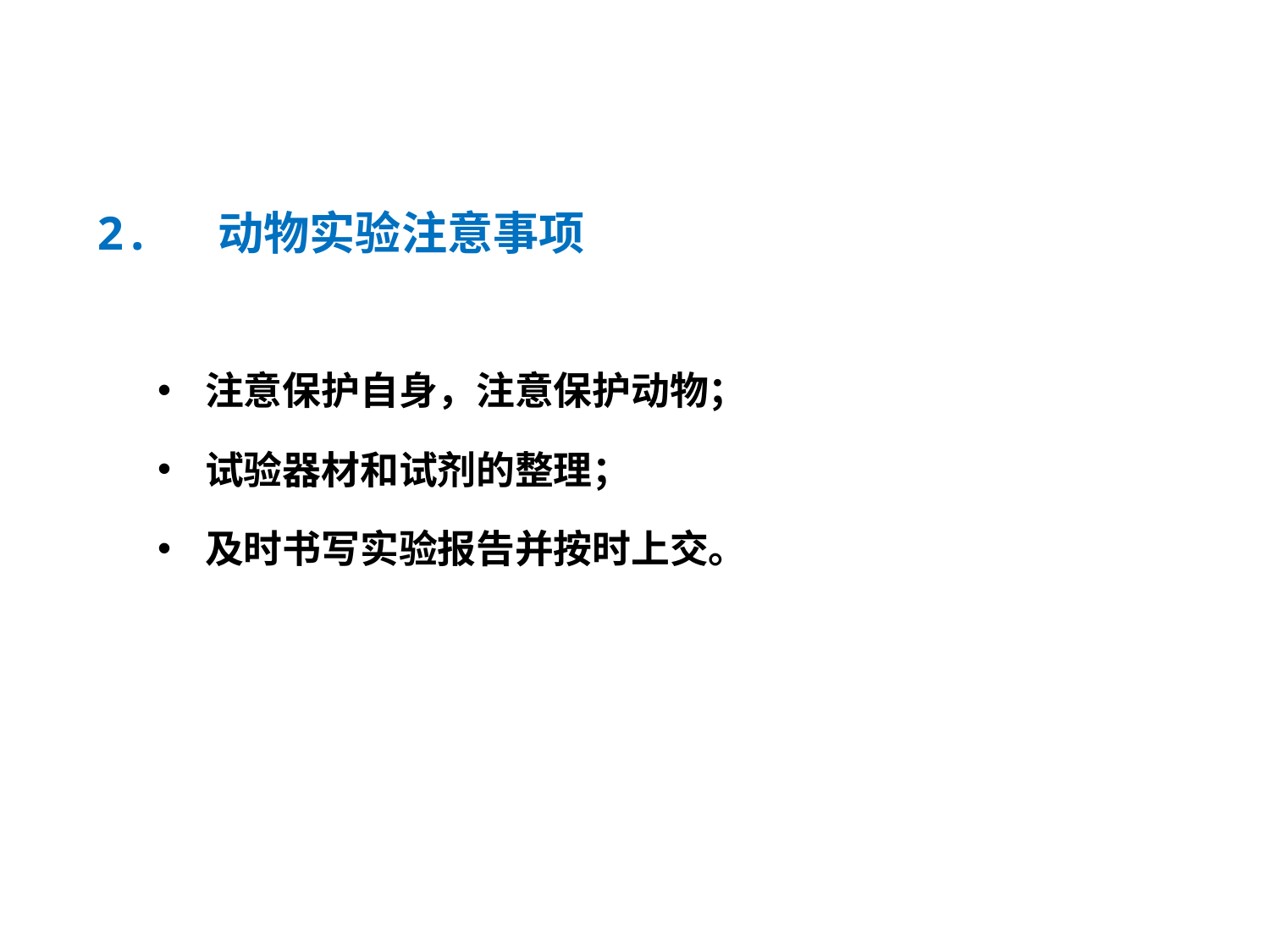

2.  动物实验注意事项
注意保护自身，注意保护动物；
试验器材和试剂的整理；
及时书写实验报告并按时上交。